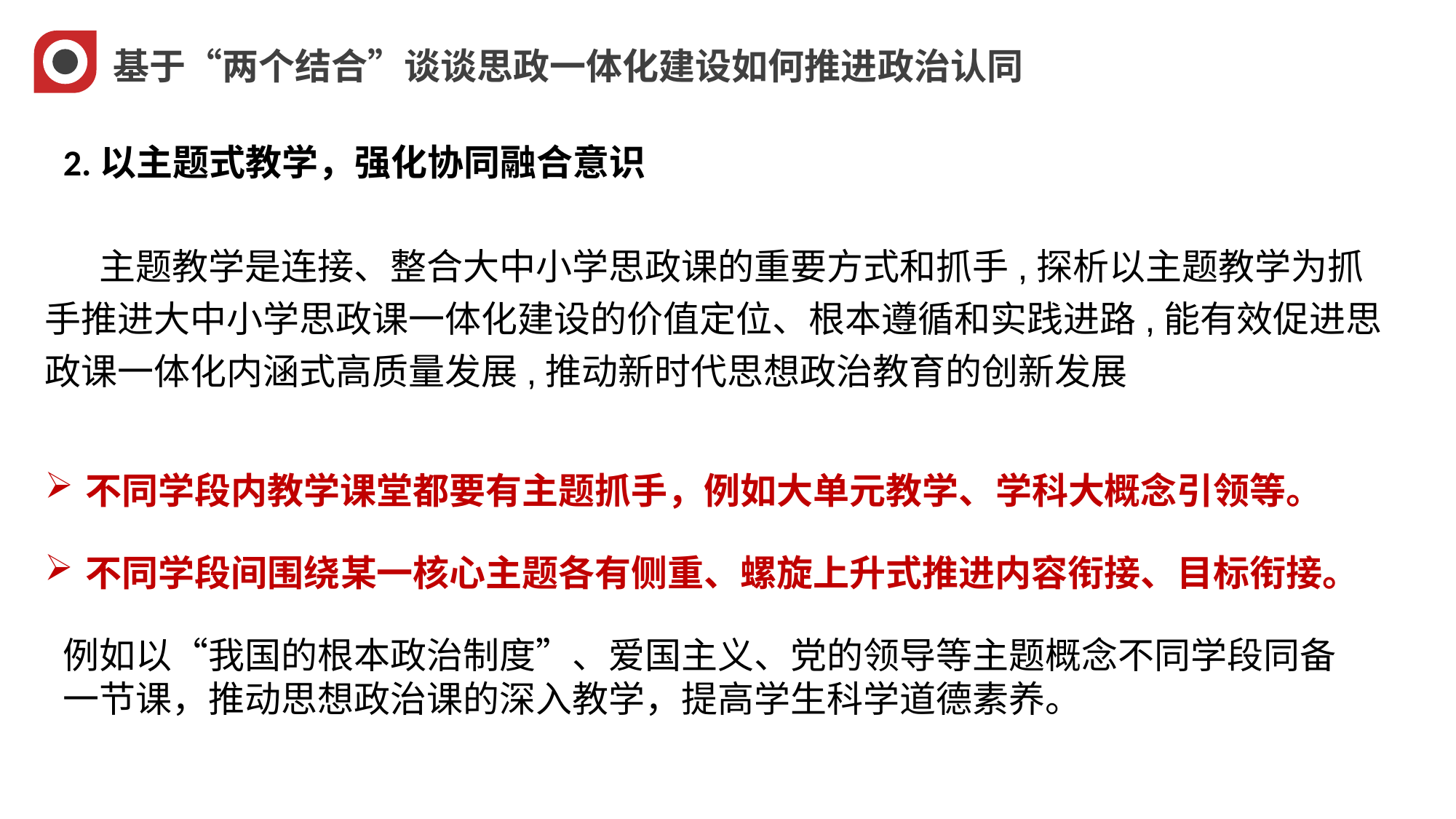

基于“两个结合”谈谈思政一体化建设如何推进政治认同
2.以主题式教学，强化协同融合意识
主题教学是连接、整合大中小学思政课的重要方式和抓手,探析以主题教学为抓手推进大中小学思政课一体化建设的价值定位、根本遵循和实践进路,能有效促进思政课一体化内涵式高质量发展,推动新时代思想政治教育的创新发展
不同学段内教学课堂都要有主题抓手，例如大单元教学、学科大概念引领等。
不同学段间围绕某一核心主题各有侧重、螺旋上升式推进内容衔接、目标衔接。
例如以“我国的根本政治制度”、爱国主义、党的领导等主题概念不同学段同备一节课，推动思想政治课的深入教学，提高学生科学道德素养。